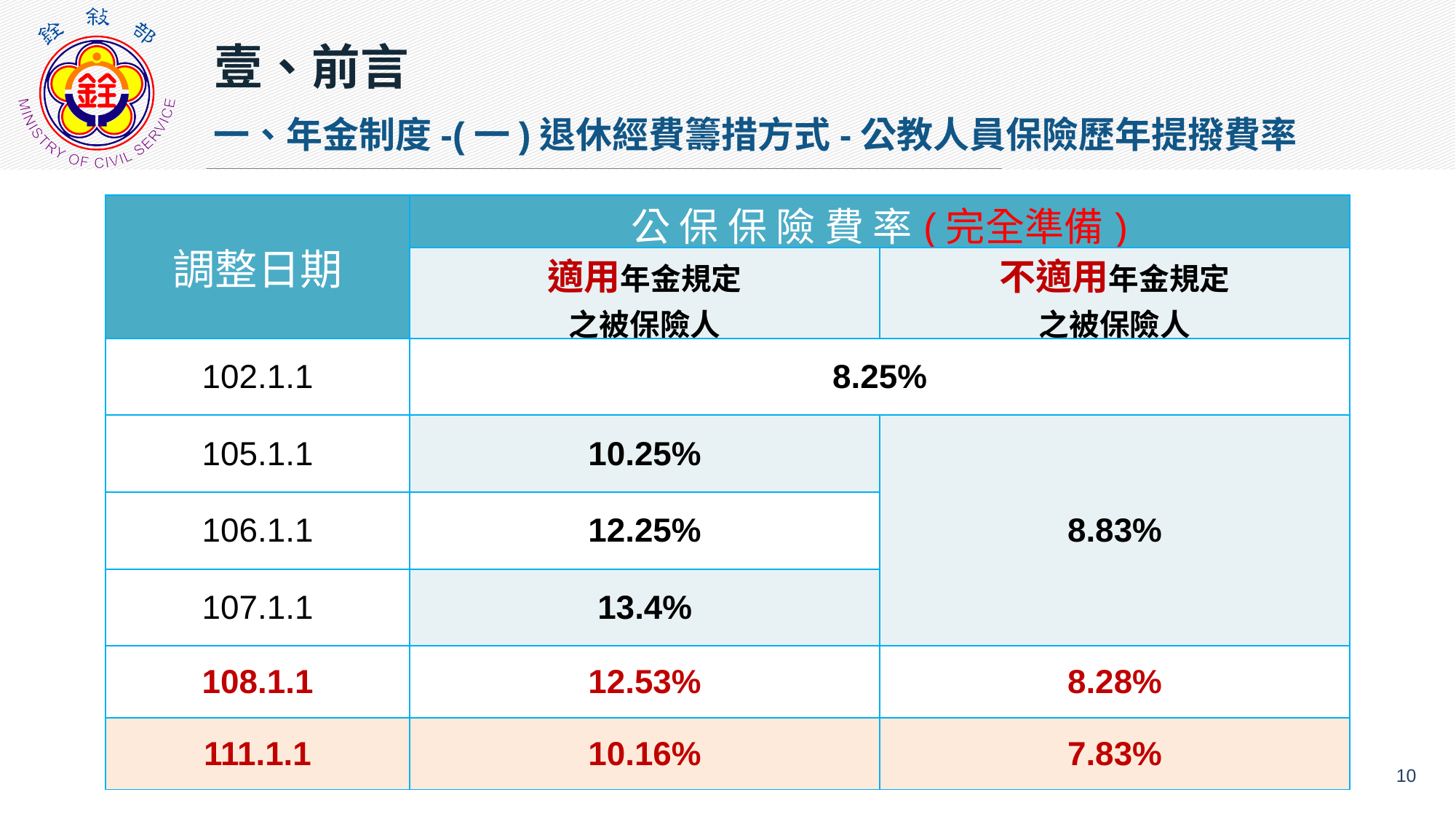

壹、前言
一、年金制度-(一)退休經費籌措方式-公教人員保險歷年提撥費率
| 調整日期 | 公 保 保 險 費 率(完全準備) |  |
| --- | --- | --- |
|  | 適用年金規定 之被保險人 | 不適用年金規定 之被保險人 |
| 102.1.1 | 8.25% |  |
| 105.1.1 | 10.25% | 8.83% |
| 106.1.1 | 12.25% |  |
| 107.1.1 | 13.4% |  |
| 108.1.1 | 12.53% | 8.28% |
| 111.1.1 | 10.16% | 7.83% |